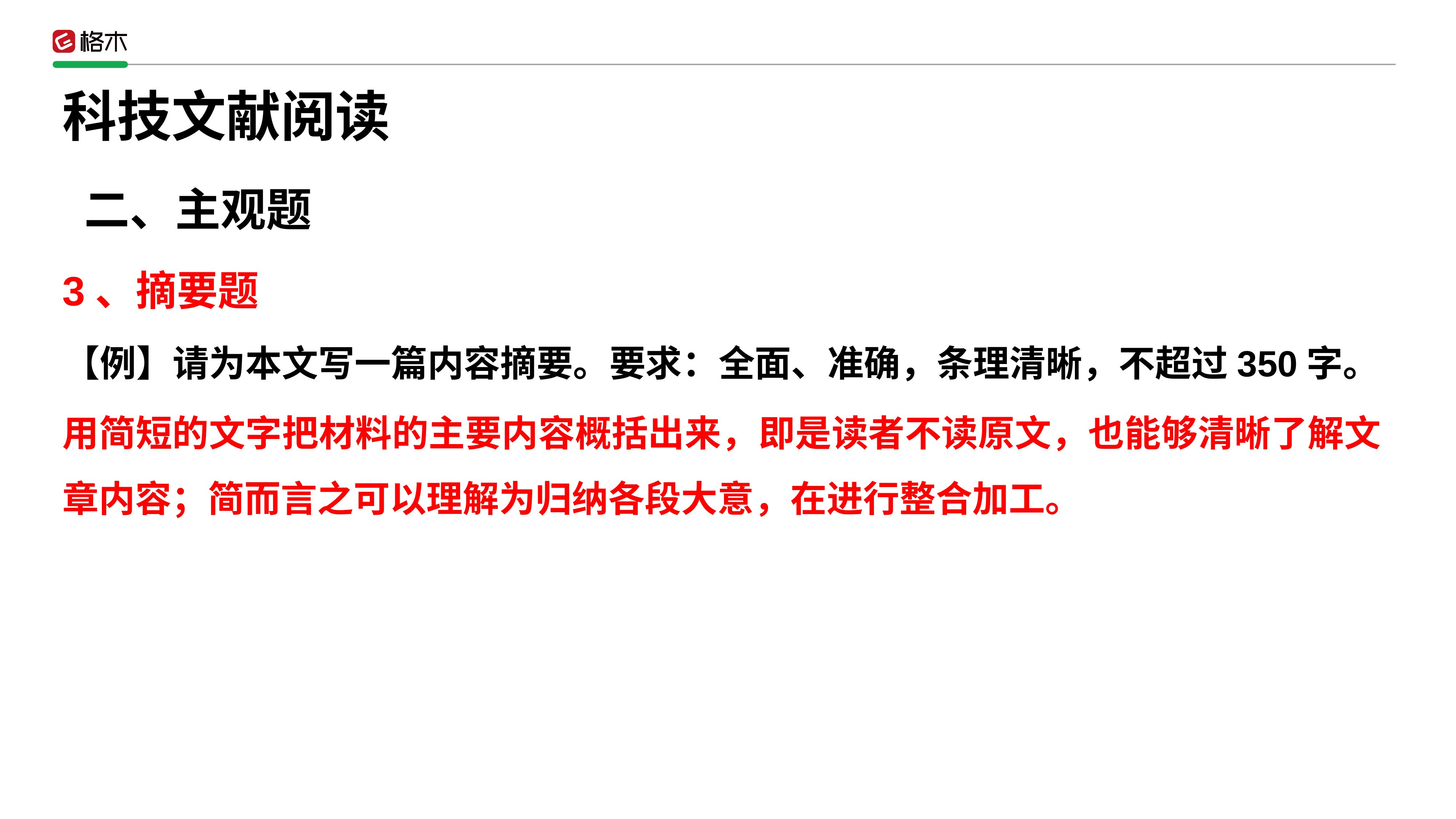

科技文献阅读
二、主观题
3、摘要题
【例】请为本文写一篇内容摘要。要求：全面、准确，条理清晰，不超过350字。
用简短的文字把材料的主要内容概括出来，即是读者不读原文，也能够清晰了解文章内容；简而言之可以理解为归纳各段大意，在进行整合加工。